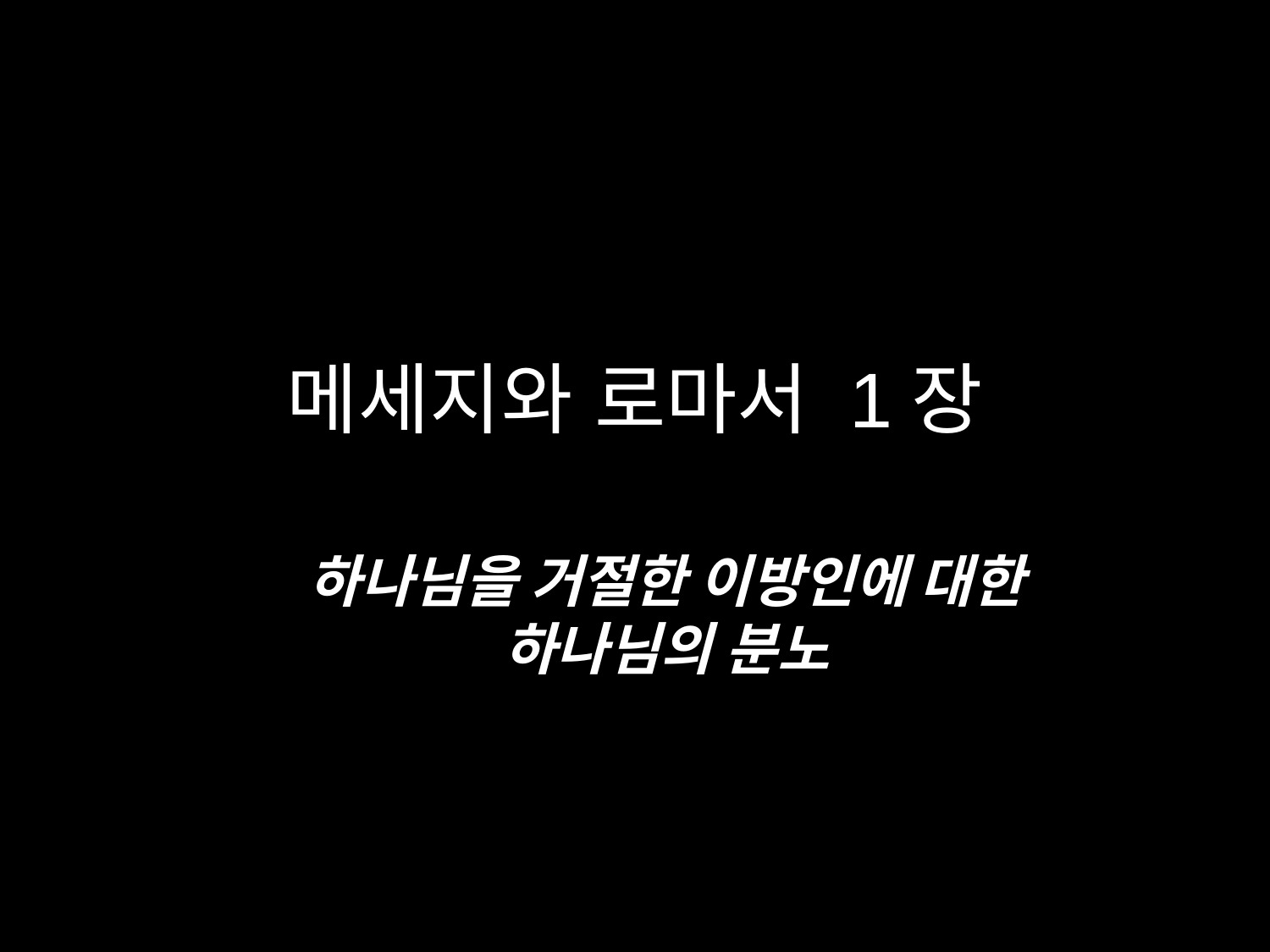

# 메세지와 로마서 1장
하나님을 거절한 이방인에 대한 하나님의 분노